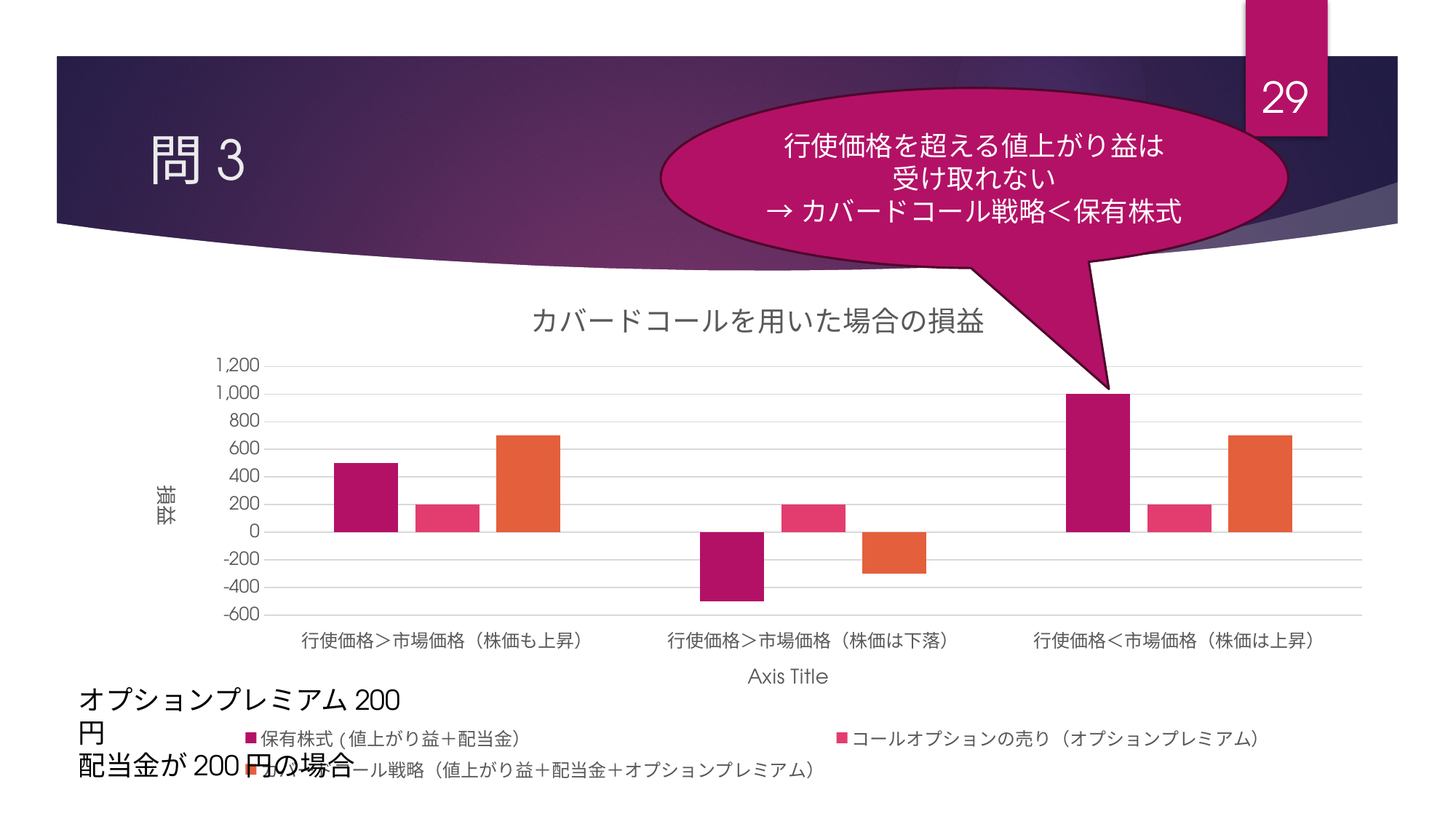

29
行使価格を超える値上がり益は
受け取れない
→カバードコール戦略＜保有株式
# 問3

### Chart: カバードコールを用いた場合の損益

| Category | 保有株式(値上がり益＋配当金） | コールオプションの売り（オプションプレミアム） | カバードコール戦略（値上がり益＋配当金＋オプションプレミアム） |
|---|---|---|---|
| 行使価格＞市場価格（株価も上昇） | 500.0 | 200.0 | 700.0 |
| 行使価格＞市場価格（株価は下落） | -500.0 | 200.0 | -300.0 |
| 行使価格＜市場価格（株価は上昇） | 1000.0 | 200.0 | 700.0 |
オプションプレミアム200円
配当金が200円の場合